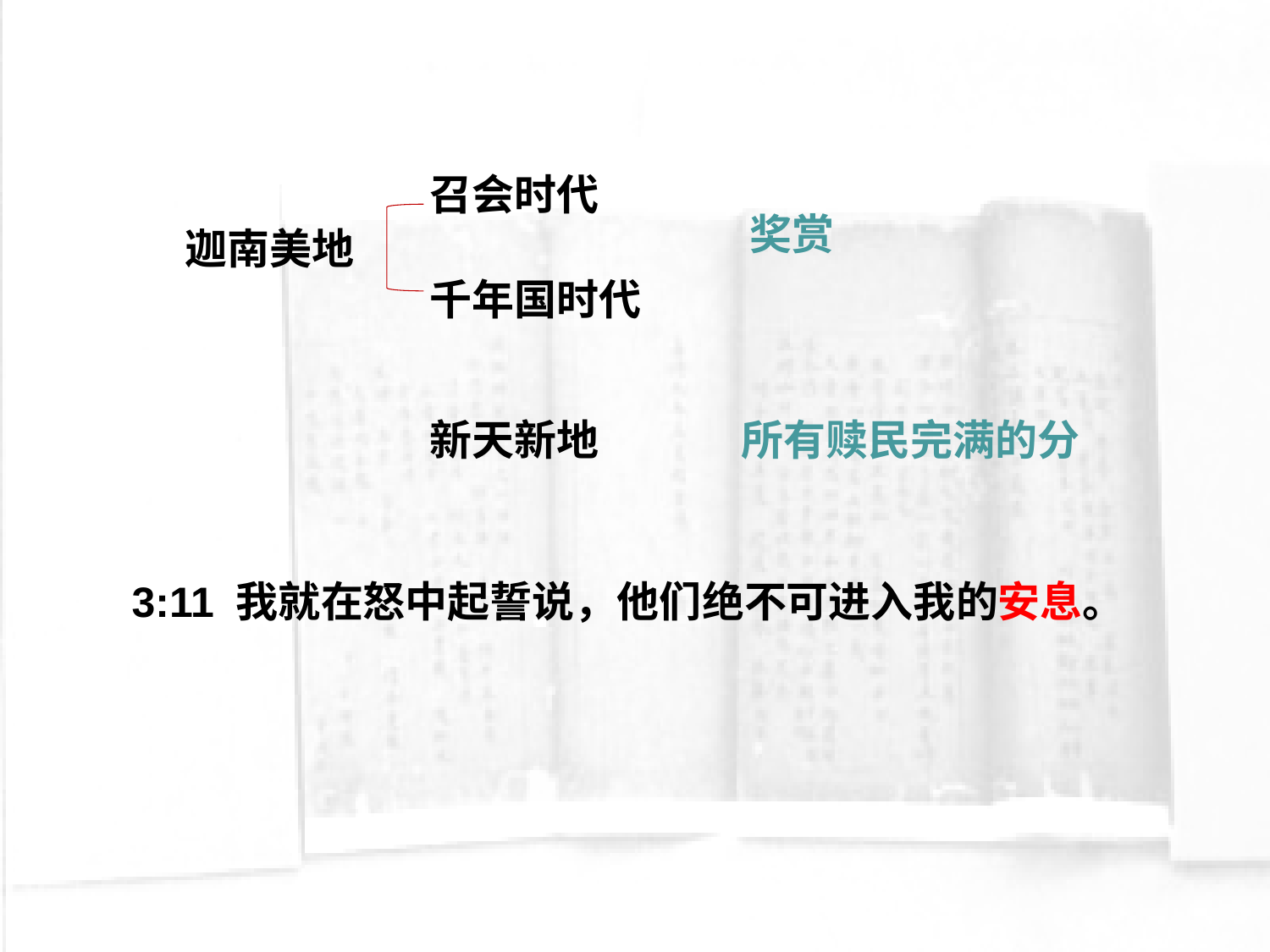

召会时代
奖赏

迦南美地
千年国时代
新天新地
所有赎民完满的分
3:11 我就在怒中起誓说，他们绝不可进入我的安息。